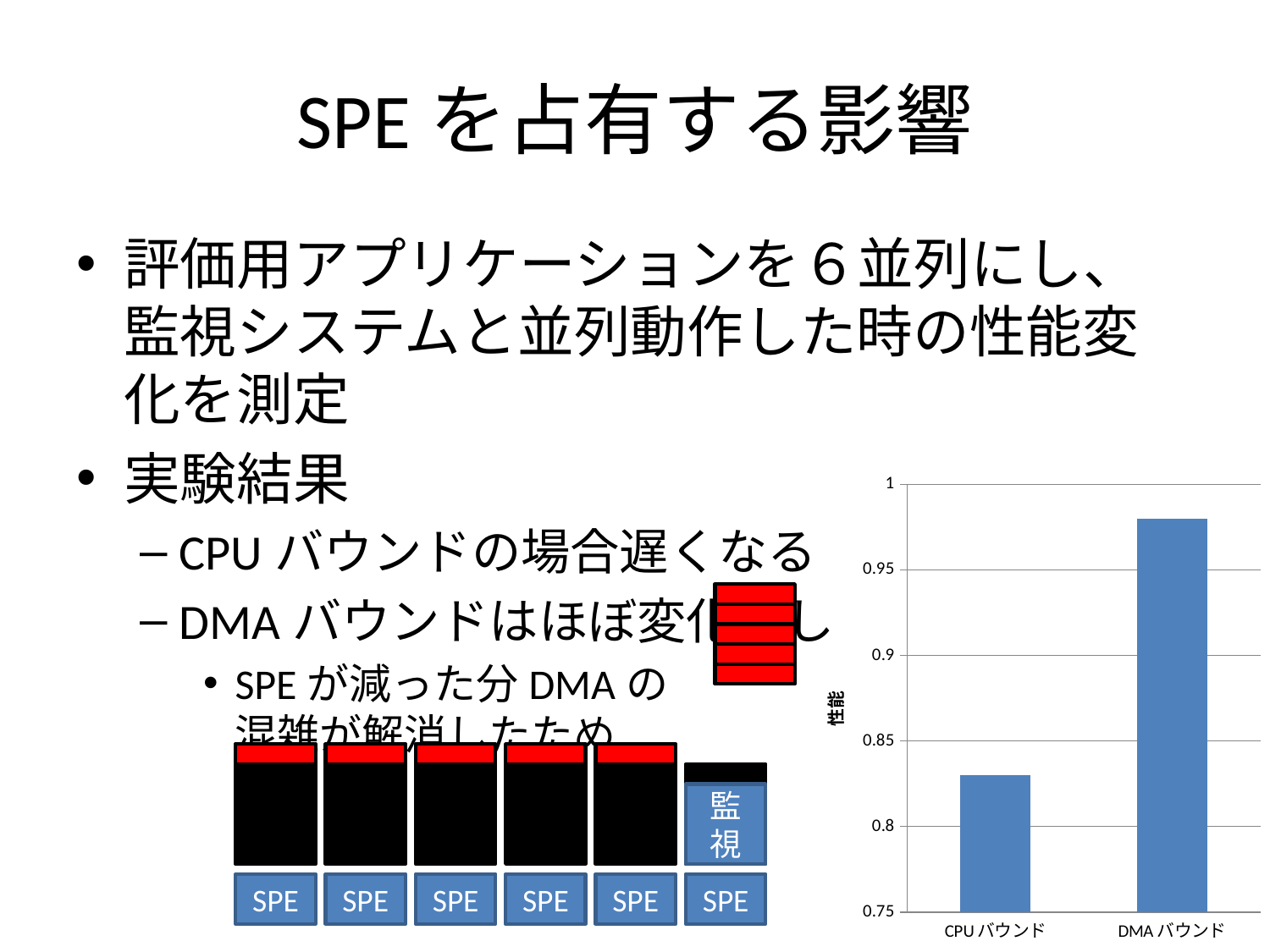

# SPEを占有する影響
評価用アプリケーションを６並列にし、監視システムと並列動作した時の性能変化を測定
実験結果
CPUバウンドの場合遅くなる
DMAバウンドはほぼ変化なし
SPEが減った分DMAの
混雑が解消したため

### Chart

| Category |  |
|---|---|
| CPUバウンド | 0.8300000000000002 |
| DMAバウンド | 0.98 |

SPE

SPE

SPE

SPE

監視
SPE
SPE